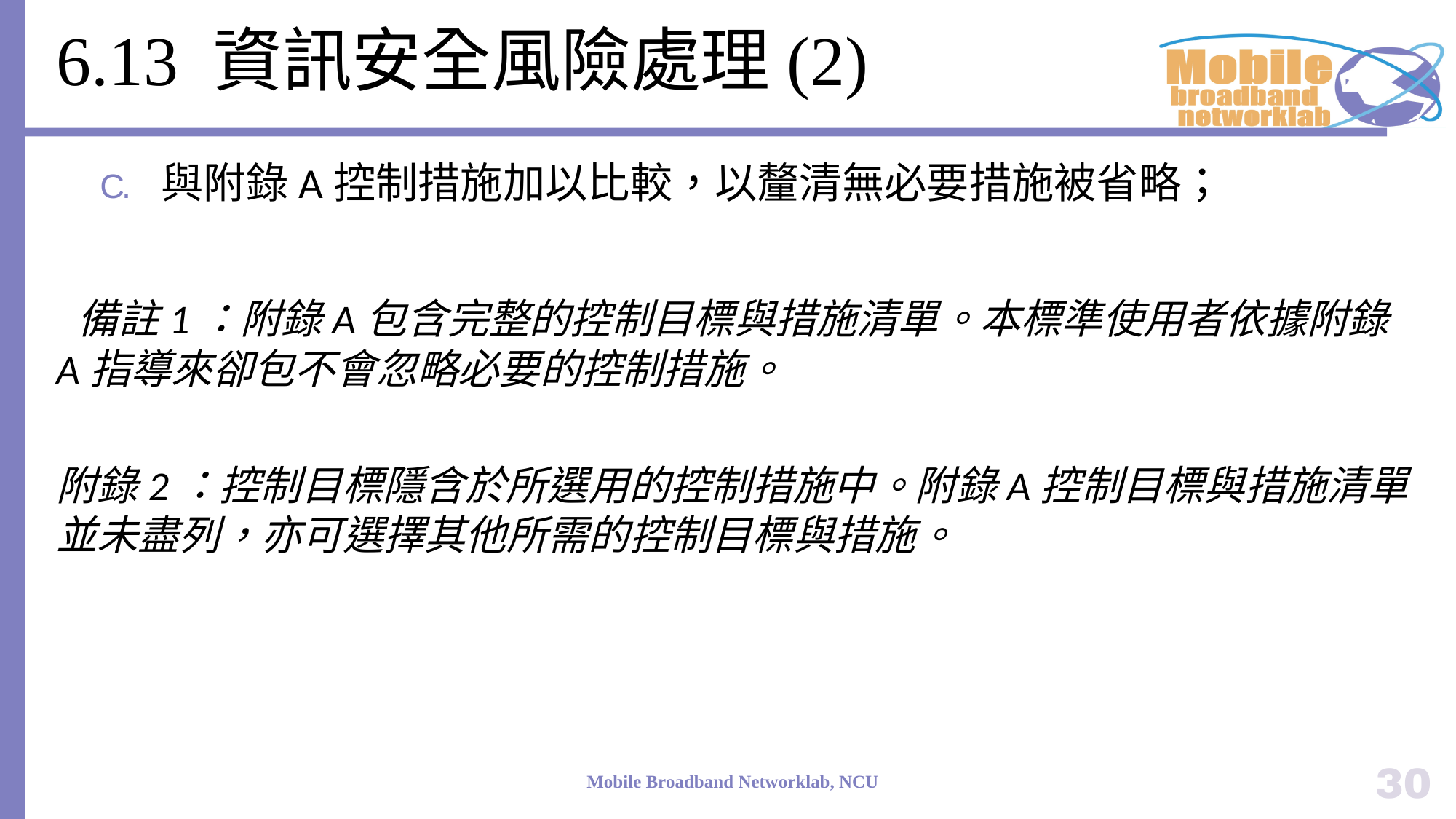

# 6.13 資訊安全風險處理(2)
與附錄A控制措施加以比較，以釐清無必要措施被省略；

 備註1：附錄A包含完整的控制目標與措施清單。本標準使用者依據附錄A指導來卻包不會忽略必要的控制措施。

附錄2：控制目標隱含於所選用的控制措施中。附錄A控制目標與措施清單並未盡列，亦可選擇其他所需的控制目標與措施。

30